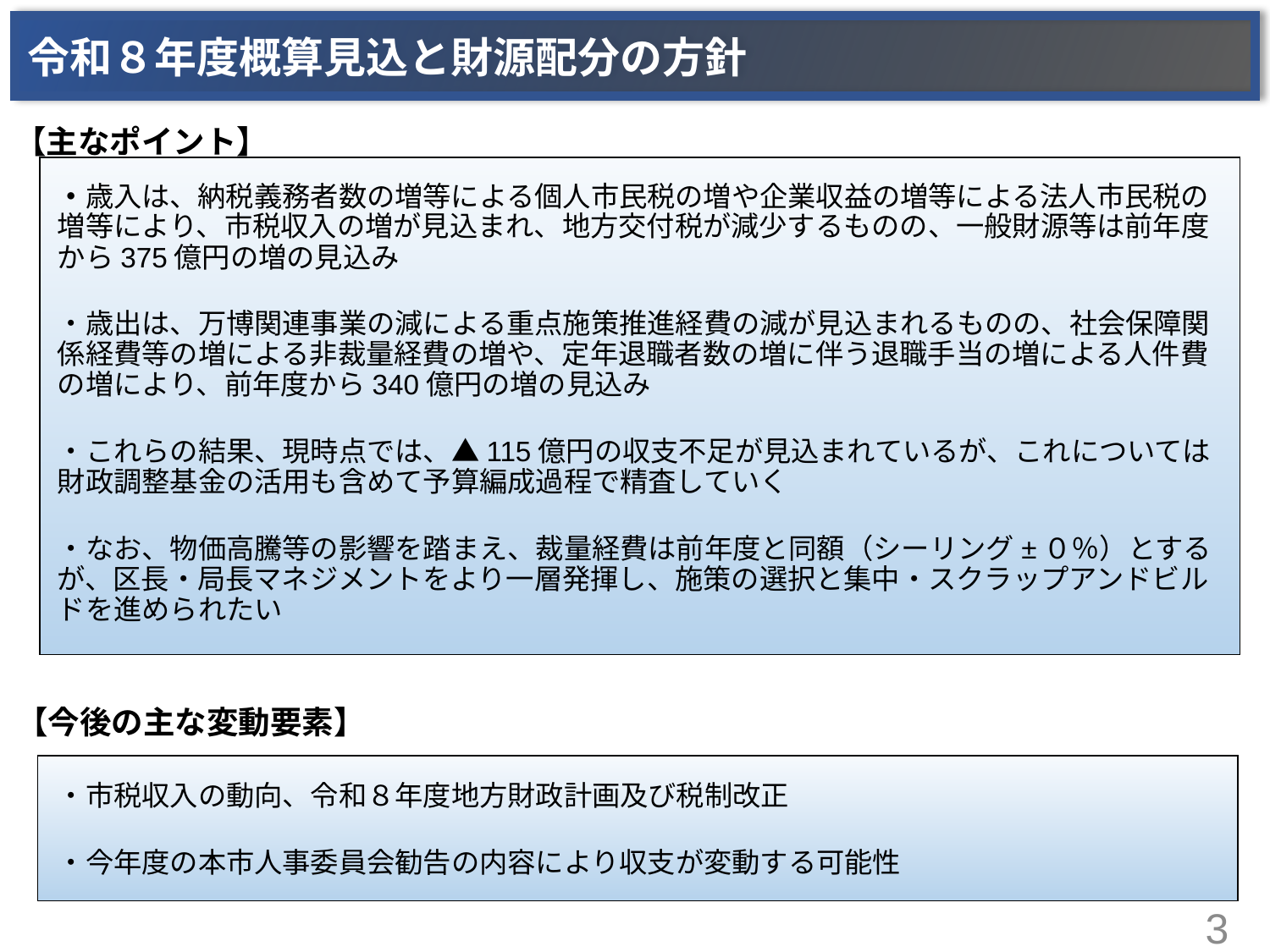

まとめ
令和８年度概算見込と財源配分の方針
【主なポイント】

・歳入は、納税義務者数の増等による個人市民税の増や企業収益の増等による法人市民税の増等により、市税収入の増が見込まれ、地方交付税が減少するものの、一般財源等は前年度から375億円の増の見込み

・歳出は、万博関連事業の減による重点施策推進経費の減が見込まれるものの、社会保障関係経費等の増による非裁量経費の増や、定年退職者数の増に伴う退職手当の増による人件費の増により、前年度から340億円の増の見込み

・これらの結果、現時点では、▲115億円の収支不足が見込まれているが、これについては財政調整基金の活用も含めて予算編成過程で精査していく

・なお、物価高騰等の影響を踏まえ、裁量経費は前年度と同額（シーリング±０％）とするが、区長・局長マネジメントをより一層発揮し、施策の選択と集中・スクラップアンドビルドを進められたい
【今後の主な変動要素】

・市税収入の動向、令和８年度地方財政計画及び税制改正

・今年度の本市人事委員会勧告の内容により収支が変動する可能性
3